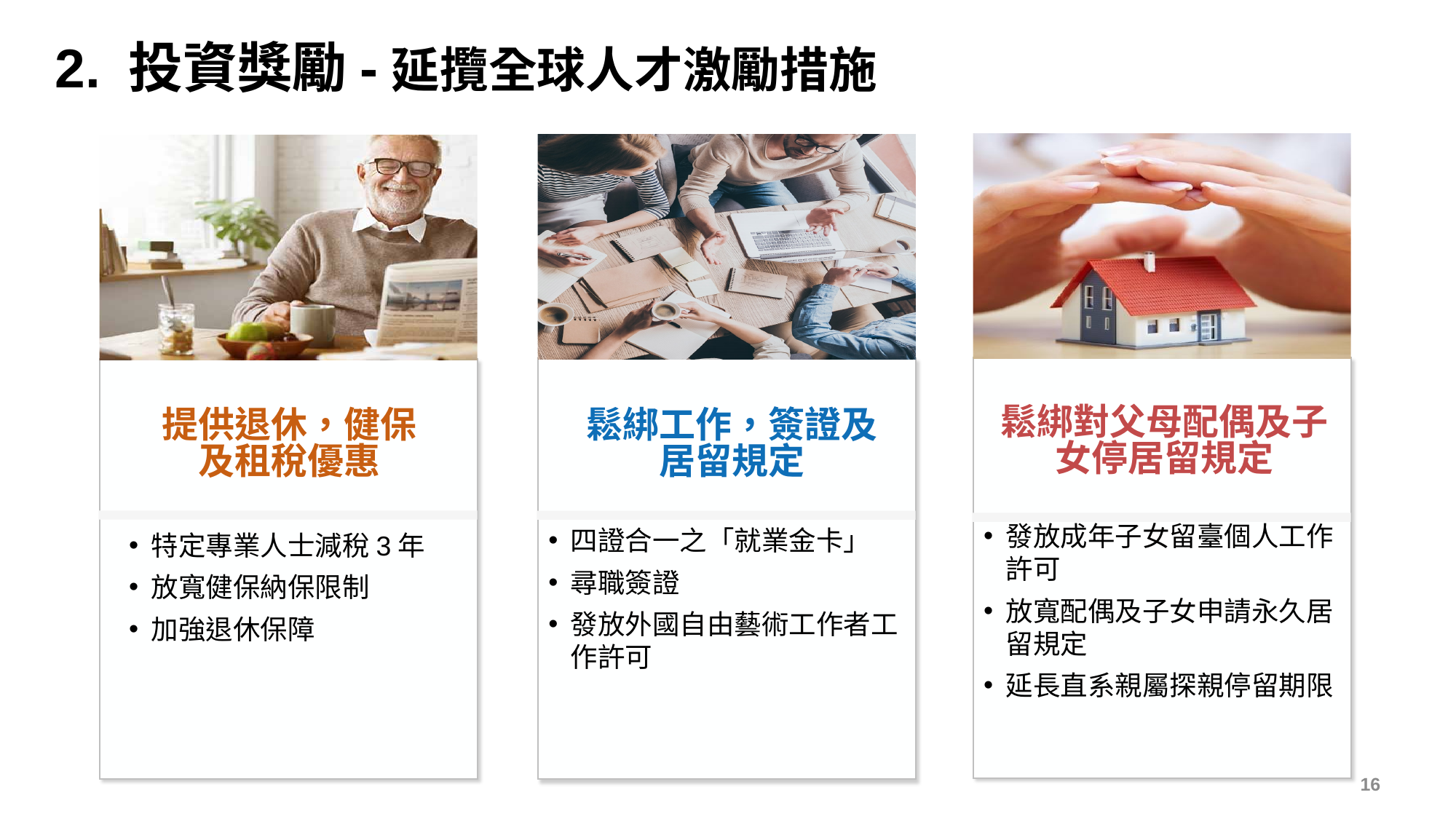

2. 投資獎勵-延攬全球人才激勵措施

鬆綁對父母配偶及子女停居留規定
提供退休，健保及租稅優惠
鬆綁工作，簽證及居留規定

發放成年子女留臺個人工作許可
放寬配偶及子女申請永久居留規定
延長直系親屬探親停留期限
四證合一之「就業金卡」
尋職簽證
發放外國自由藝術工作者工作許可
特定專業人士減稅3年
放寬健保納保限制
加強退休保障
16